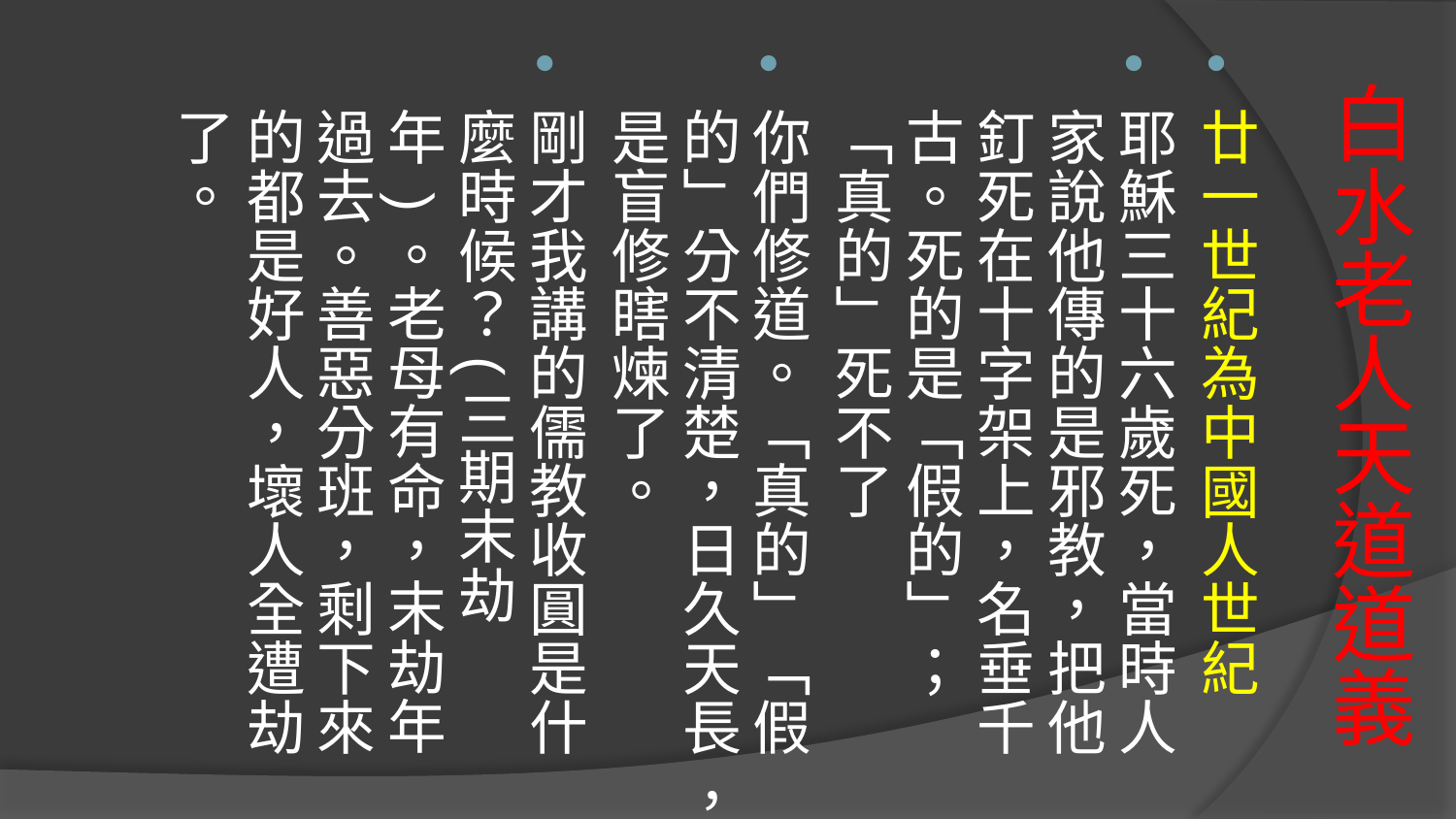

廿一世紀為中國人世紀
耶穌三十六歲死，當時人家說他傳的是邪教，把他釘死在十字架上，名垂千古。死的是「假的」； 「真的」死不了
你們修道。「真的」「假的」分不清楚，日久天長 ，是盲修瞎煉了。
剛才我講的儒教收圓是什麼時候？(三期末劫年 )。老母有命，末劫年過去。善惡分班，剩下來的都是好人，壞人全遭劫了。
# 白水老人天道道義